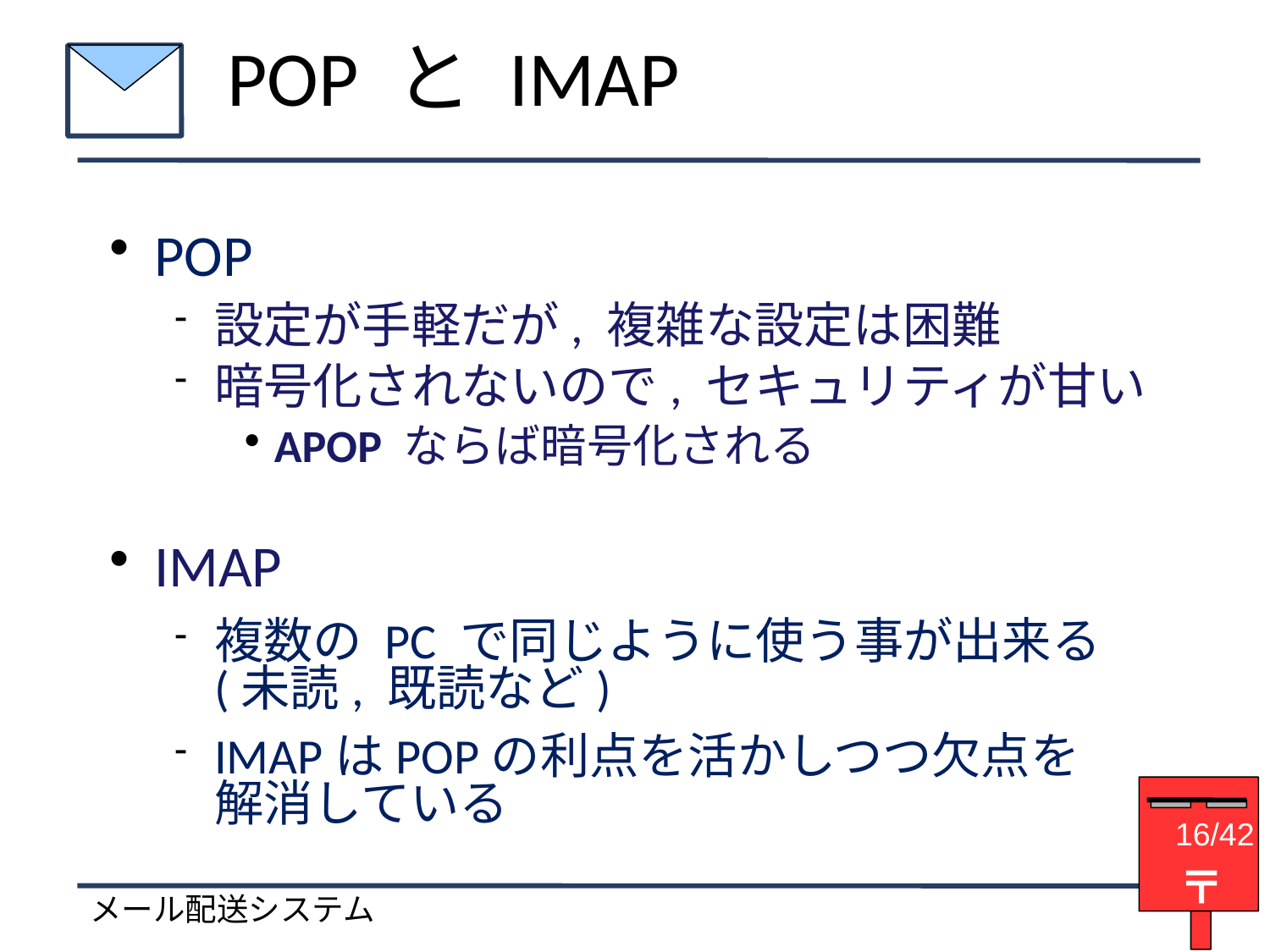

# POP と IMAP
POP
設定が手軽だが, 複雑な設定は困難
暗号化されないので, セキュリティが甘い
APOP ならば暗号化される

IMAP
複数の PC で同じように使う事が出来る
(未読, 既読など)
IMAPはPOPの利点を活かしつつ欠点を
解消している